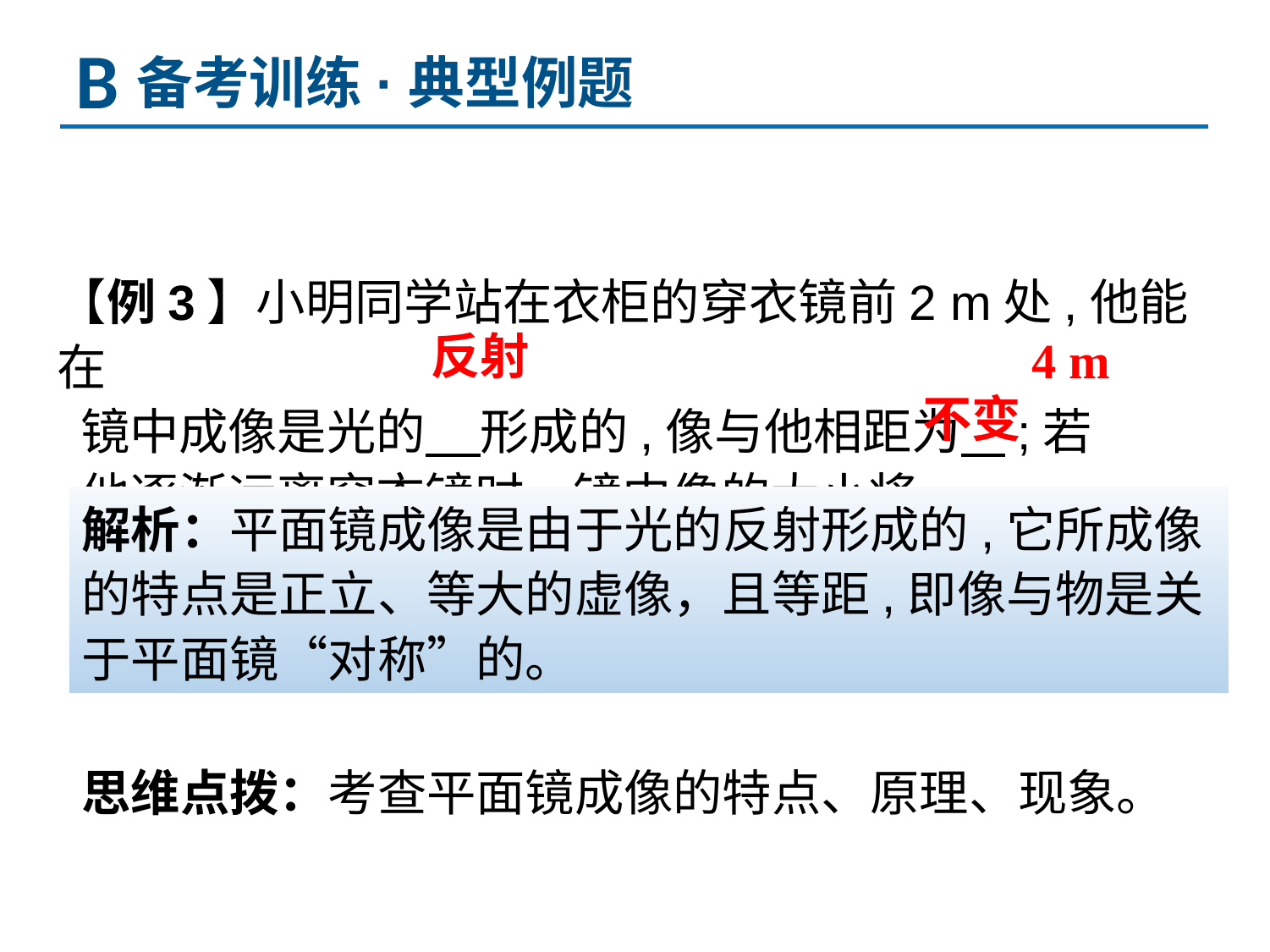

B
备考训练·典型例题
【例3】小明同学站在衣柜的穿衣镜前2 m处,他能在
 镜中成像是光的     形成的,像与他相距为    ;若
 他逐渐远离穿衣镜时，镜中像的大小将     。
反射
4 m
不变

解析：平面镜成像是由于光的反射形成的,它所成像的特点是正立、等大的虚像，且等距,即像与物是关于平面镜“对称”的。
思维点拨：考查平面镜成像的特点、原理、现象。